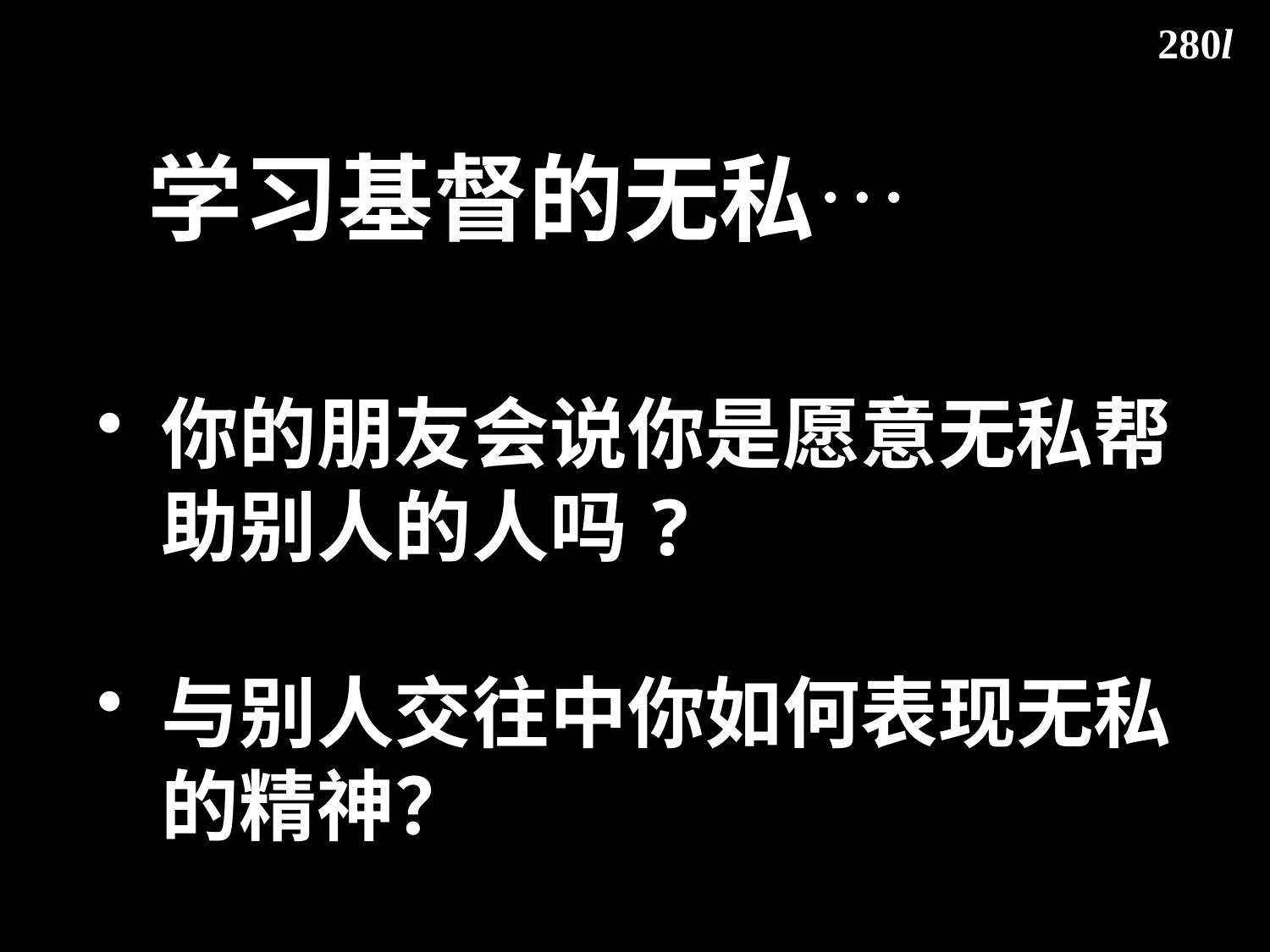

280l
# 学习基督的无私…
你的朋友会说你是愿意无私帮助别人的人吗?

与别人交往中你如何表现无私的精神？